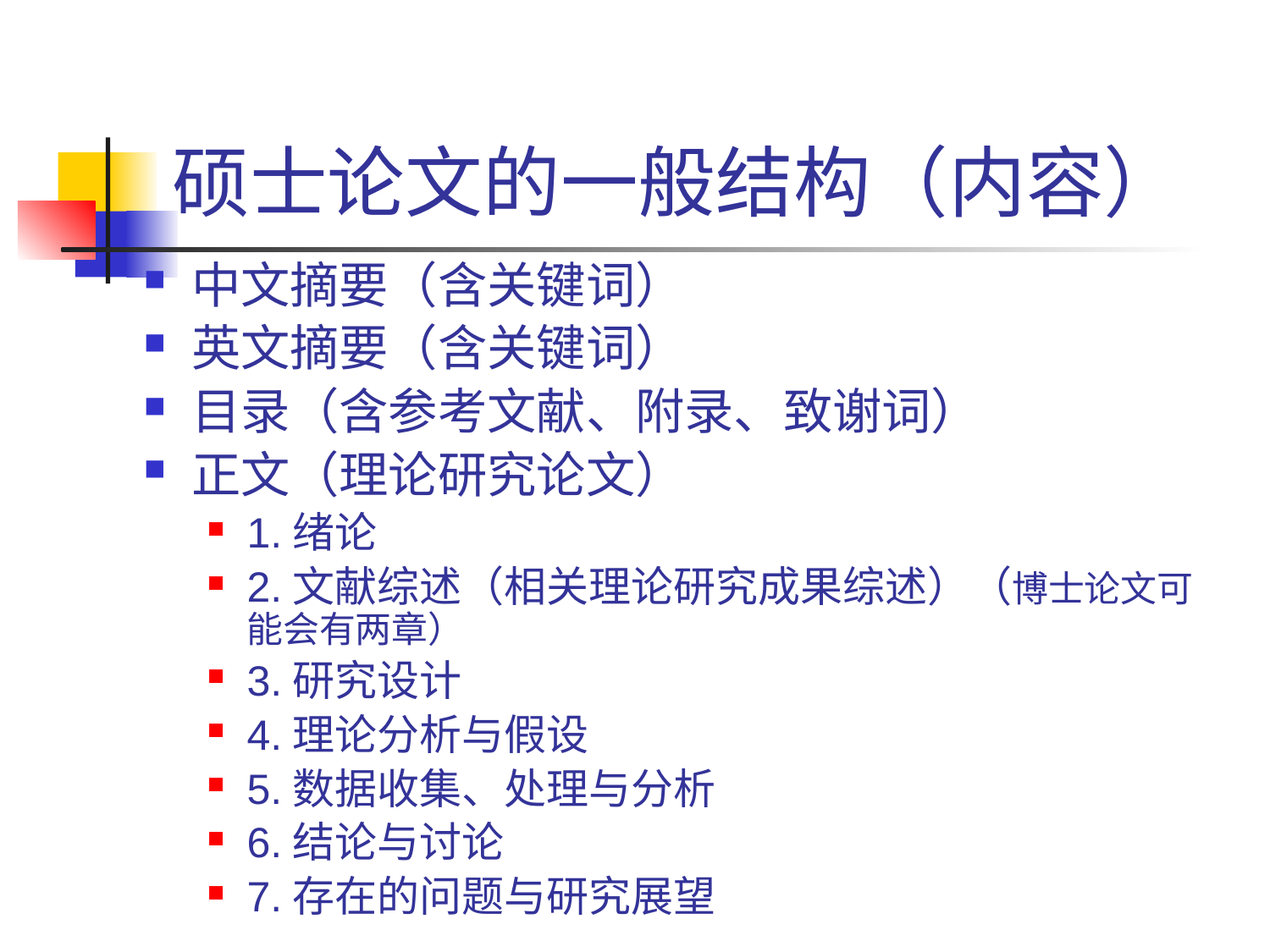

# 硕士论文的一般结构（内容）
中文摘要（含关键词）
英文摘要（含关键词）
目录（含参考文献、附录、致谢词）
正文（理论研究论文）
1.绪论
2.文献综述（相关理论研究成果综述）（博士论文可能会有两章）
3.研究设计
4.理论分析与假设
5.数据收集、处理与分析
6.结论与讨论
7.存在的问题与研究展望